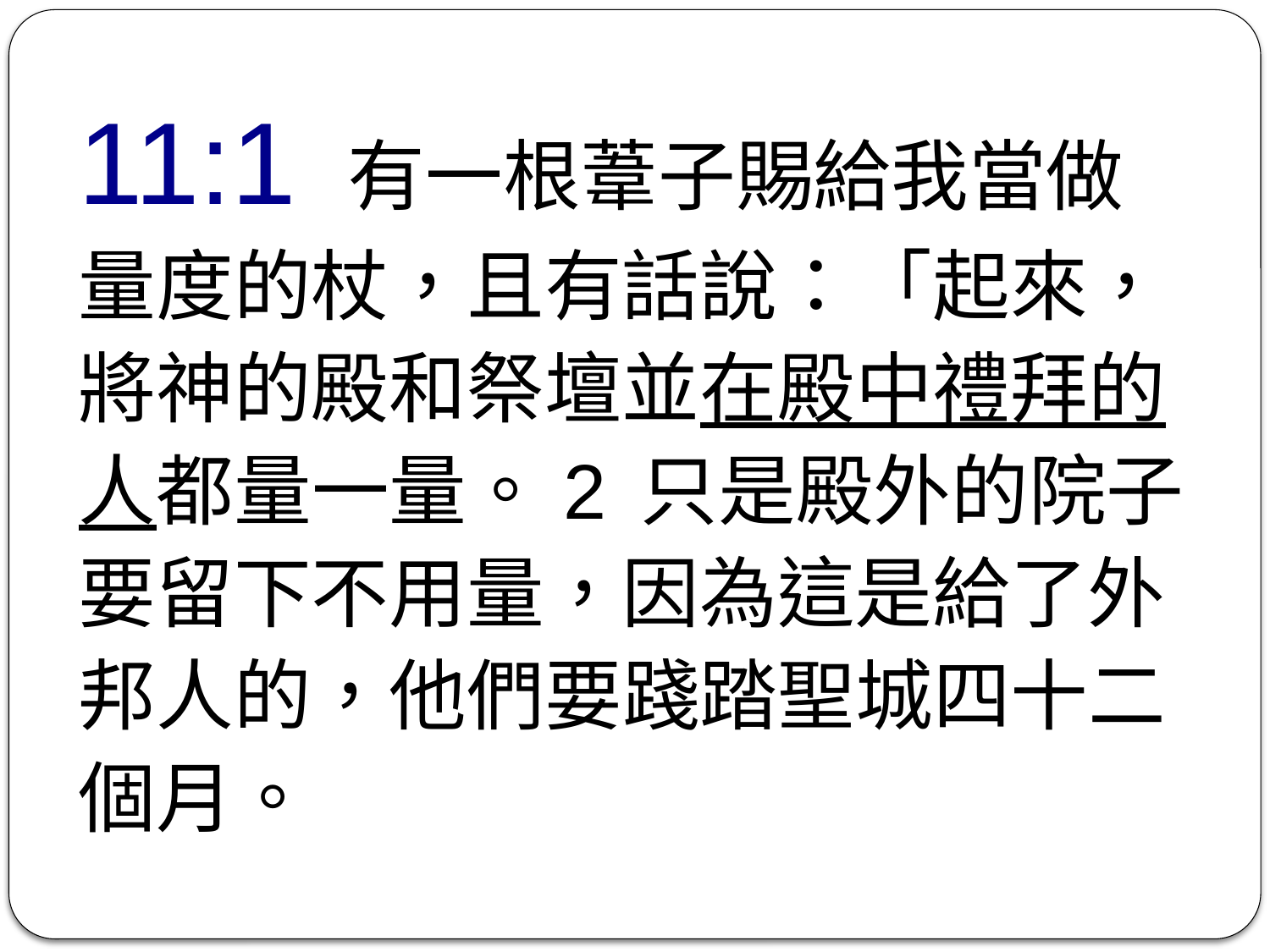

11:1 有一根葦子賜給我當做量度的杖，且有話說：「起來，將神的殿和祭壇並在殿中禮拜的人都量一量。2 只是殿外的院子要留下不用量，因為這是給了外邦人的，他們要踐踏聖城四十二個月。